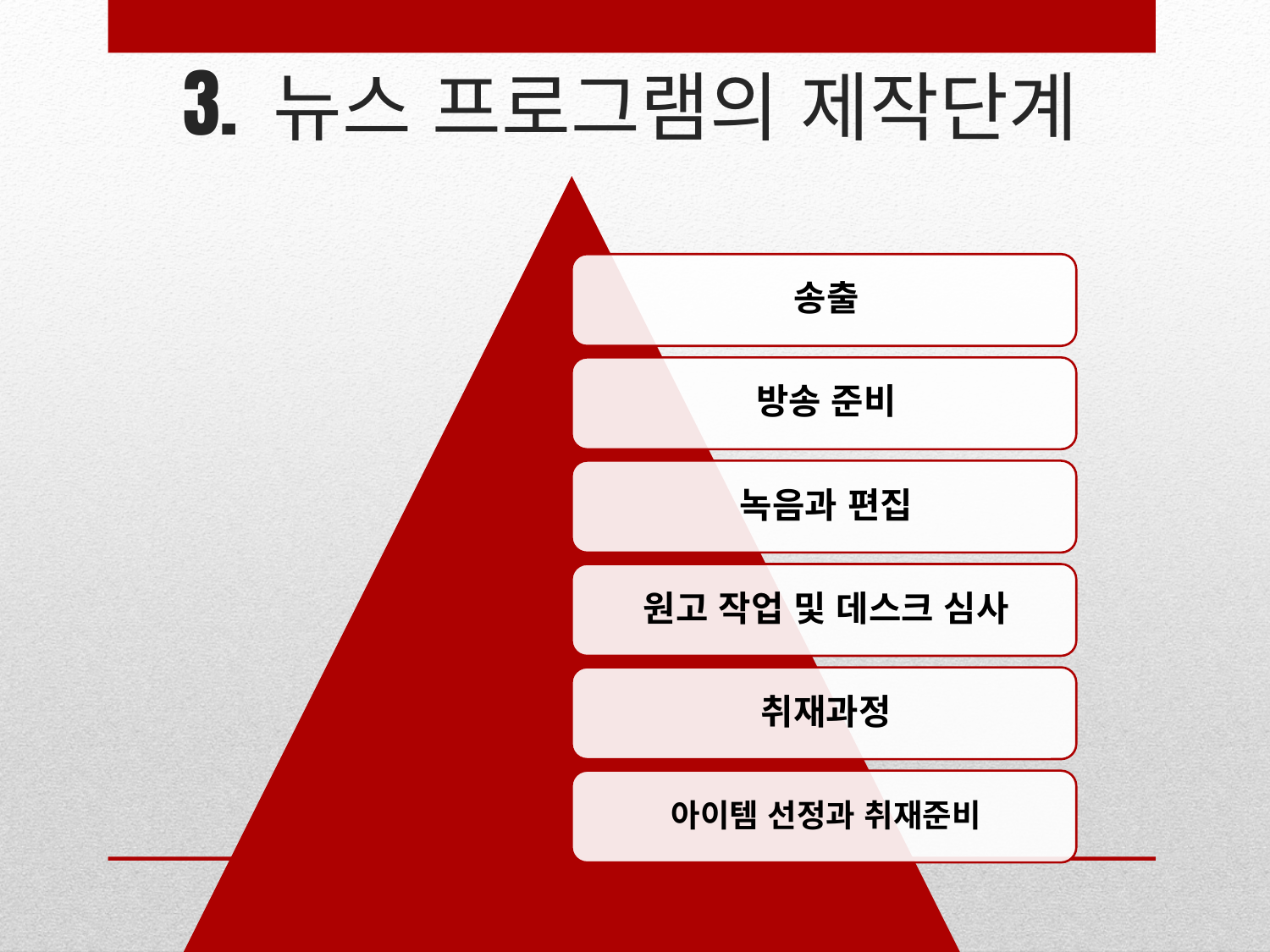

# 3. 뉴스 프로그램의 제작단계

송출
방송 준비
녹음과 편집
원고 작업 및 데스크 심사
취재과정
아이템 선정과 취재준비